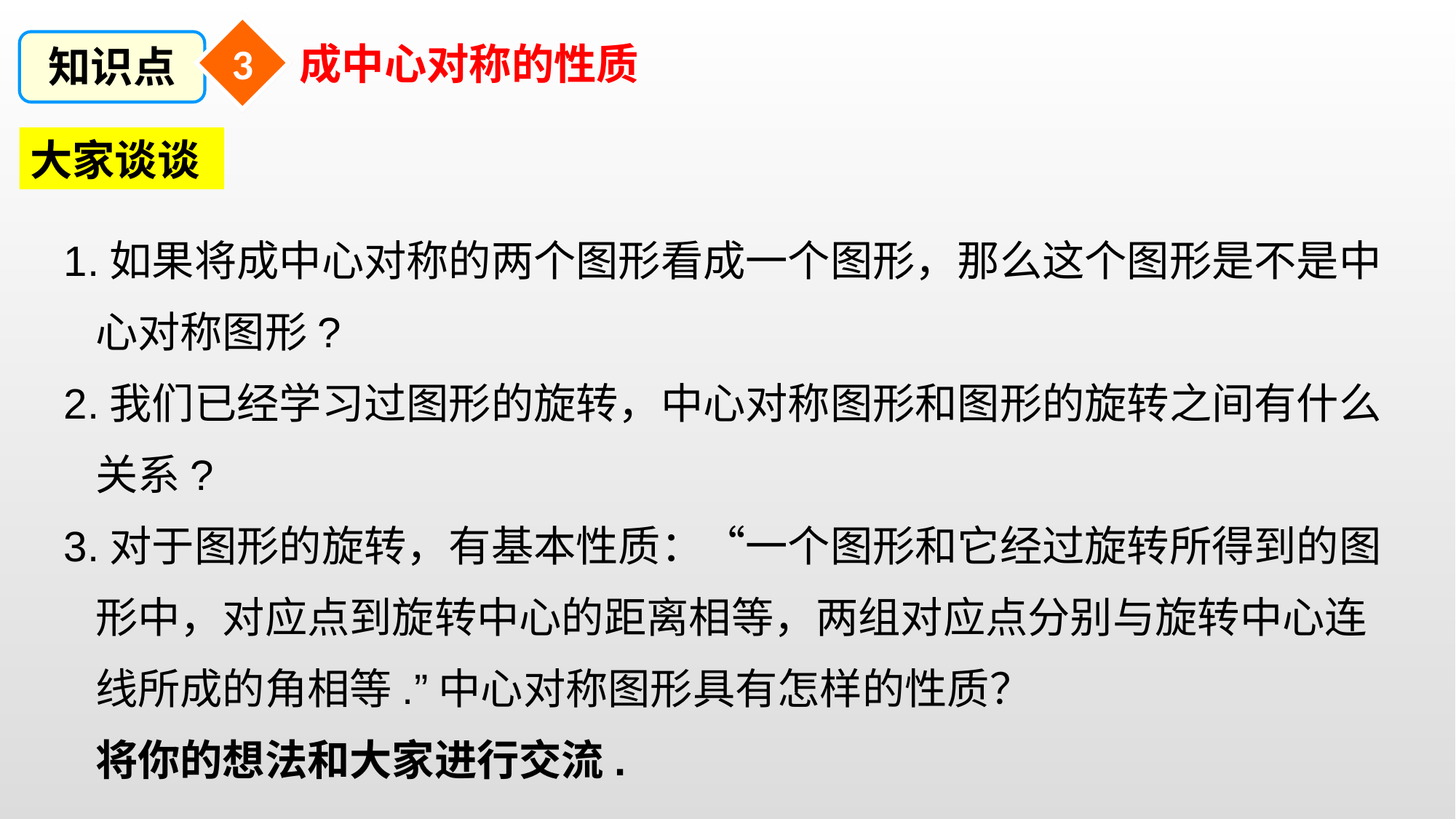

3
知识点
成中心对称的性质
大家谈谈
1.如果将成中心对称的两个图形看成一个图形，那么这个图形是不是中心对称图形?
2.我们已经学习过图形的旋转，中心对称图形和图形的旋转之间有什么关系?
3.对于图形的旋转，有基本性质：“一个图形和它经过旋转所得到的图形中，对应点到旋转中心的距离相等，两组对应点分别与旋转中心连线所成的角相等.”中心对称图形具有怎样的性质？
将你的想法和大家进行交流.